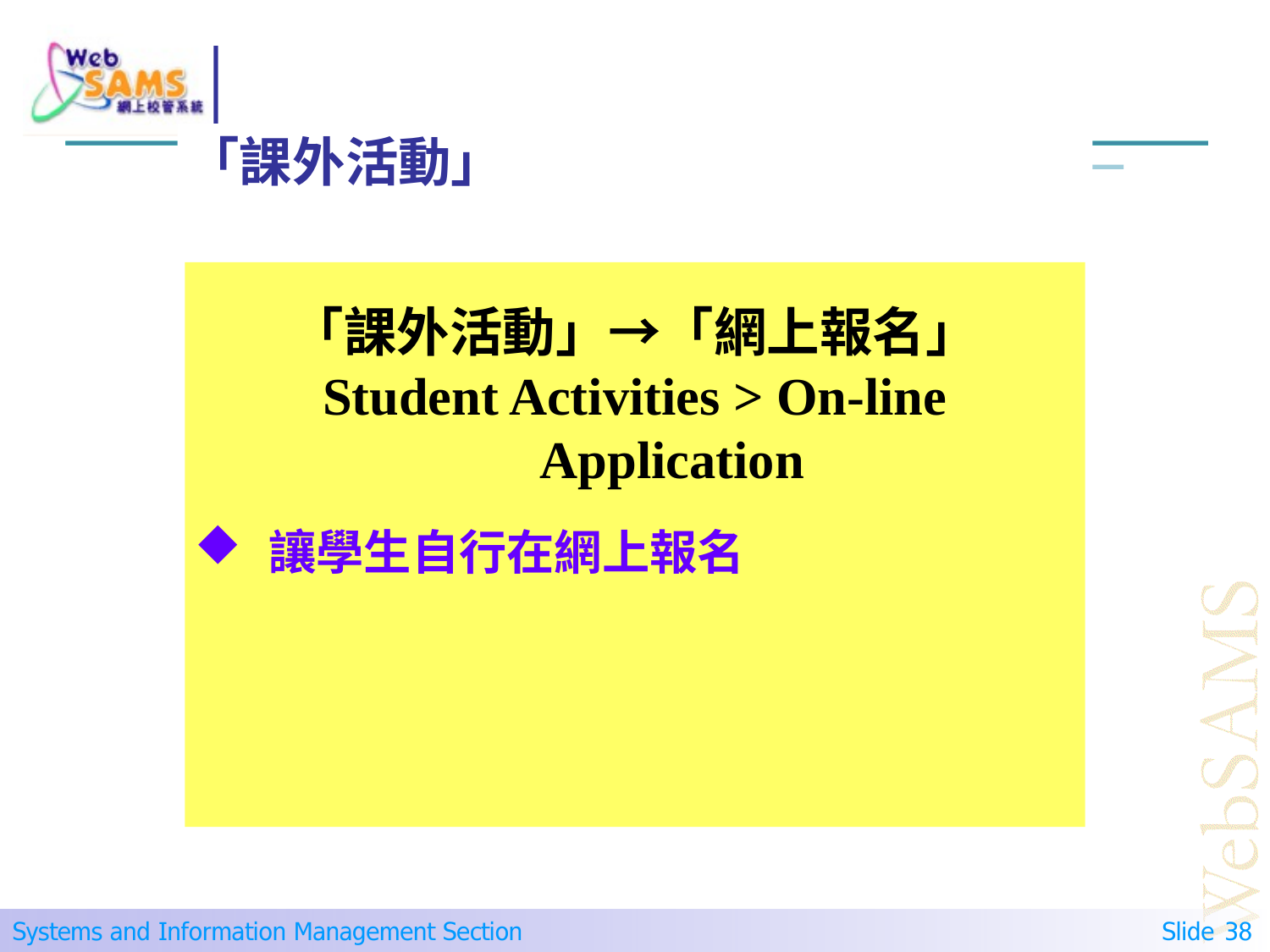

「課外活動」	網上報名
# 「網上報名」
「課外活動」→「網上報名」
Student Activities > On-line Application
讓學生自行在網上報名